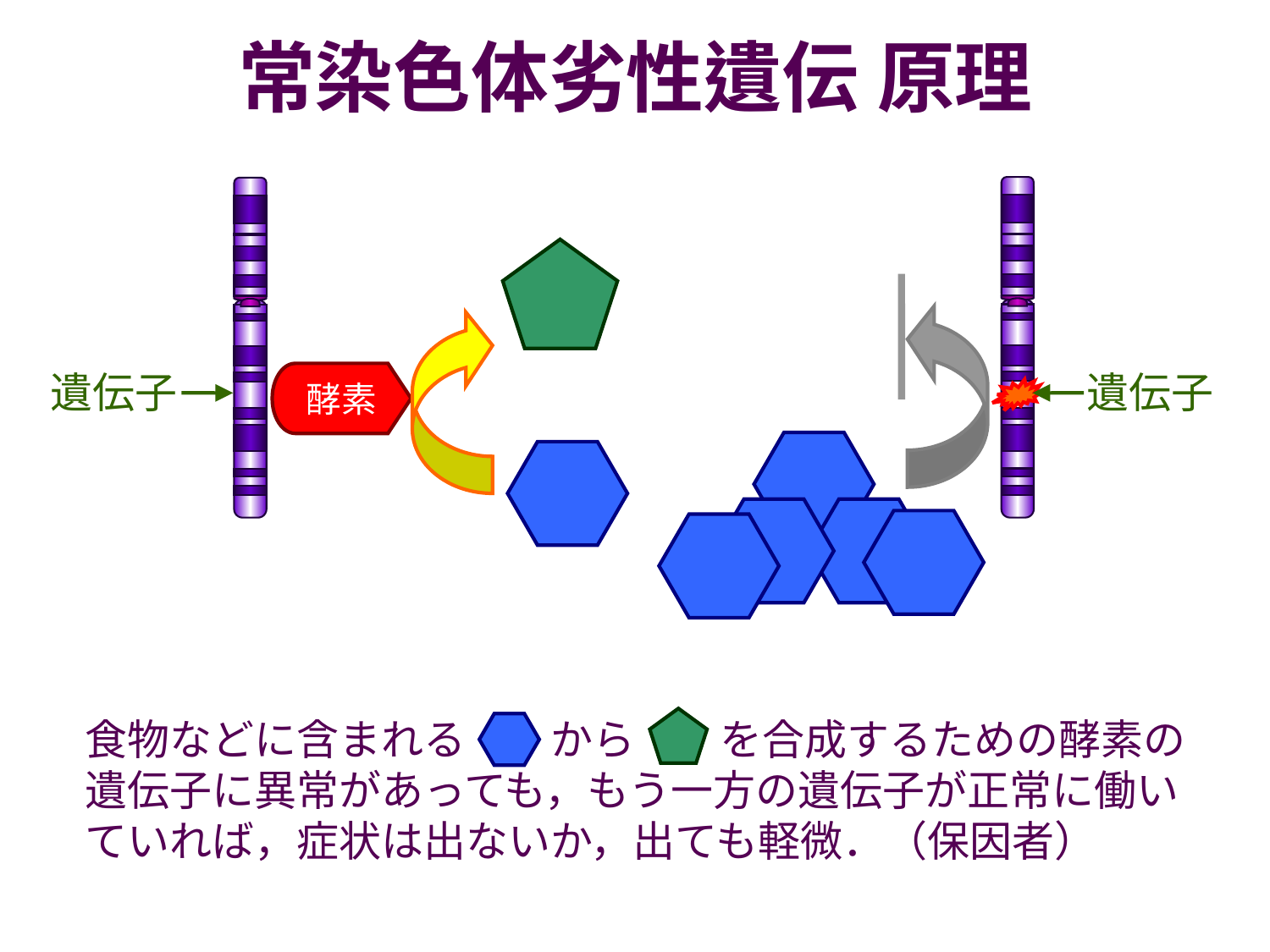

常染色体劣性遺伝 原理

遺伝子
遺伝子
酵素

食物などに含まれる　　から　　を合成するための酵素の遺伝子に異常があっても，もう一方の遺伝子が正常に働いていれば，症状は出ないか，出ても軽微．（保因者）